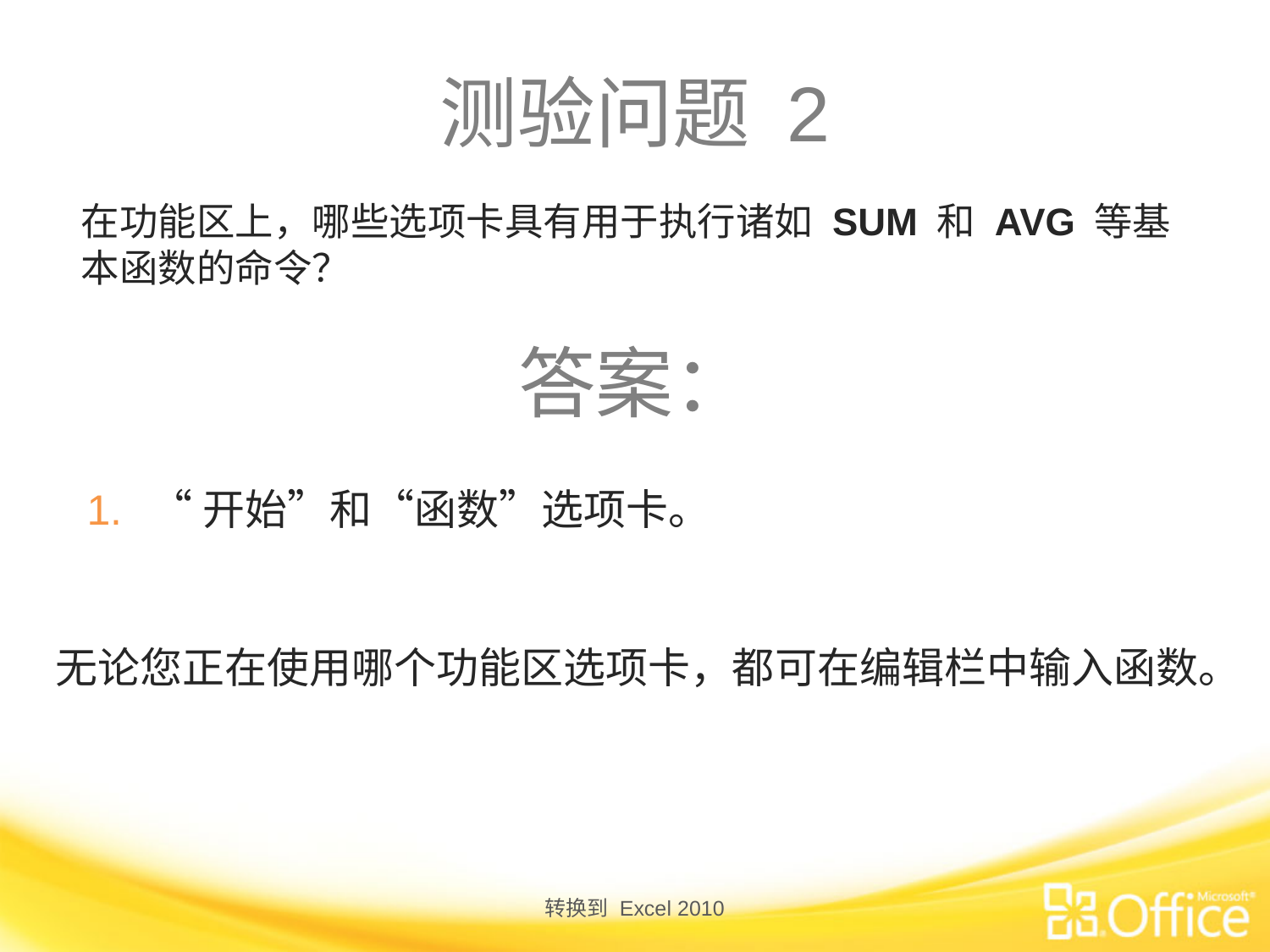

# 测验问题 2
在功能区上，哪些选项卡具有用于执行诸如 SUM 和 AVG 等基本函数的命令？
答案：
“开始”和“函数”选项卡。
无论您正在使用哪个功能区选项卡，都可在编辑栏中输入函数。

转换到 Excel 2010